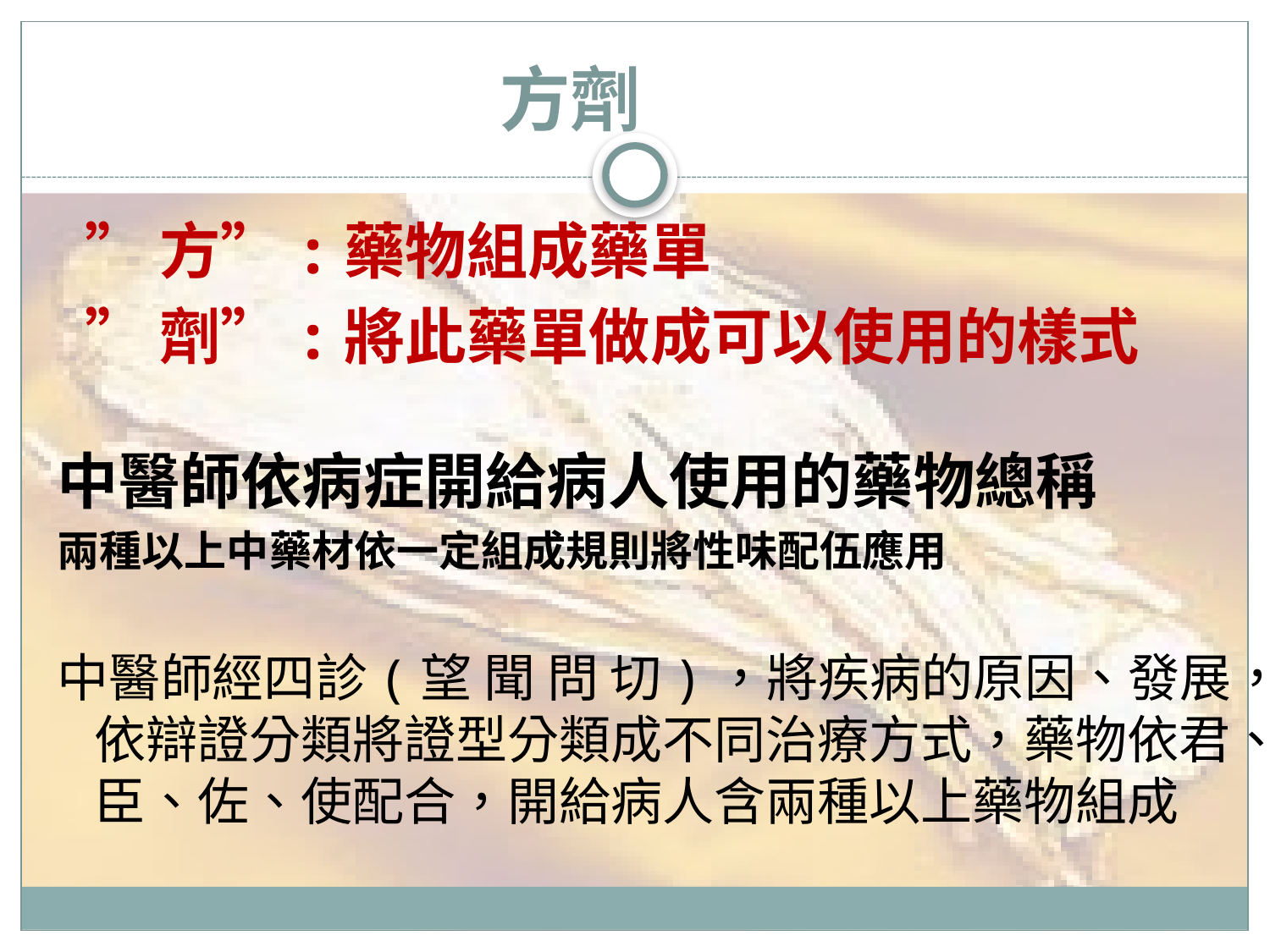

# 方劑
  ”方”:藥物組成藥單
  ”劑”:將此藥單做成可以使用的樣式

中醫師依病症開給病人使用的藥物總稱
兩種以上中藥材依一定組成規則將性味配伍應用

中醫師經四診(望 聞 問 切)，將疾病的原因、發展，依辯證分類將證型分類成不同治療方式，藥物依君、臣、佐、使配合，開給病人含兩種以上藥物組成